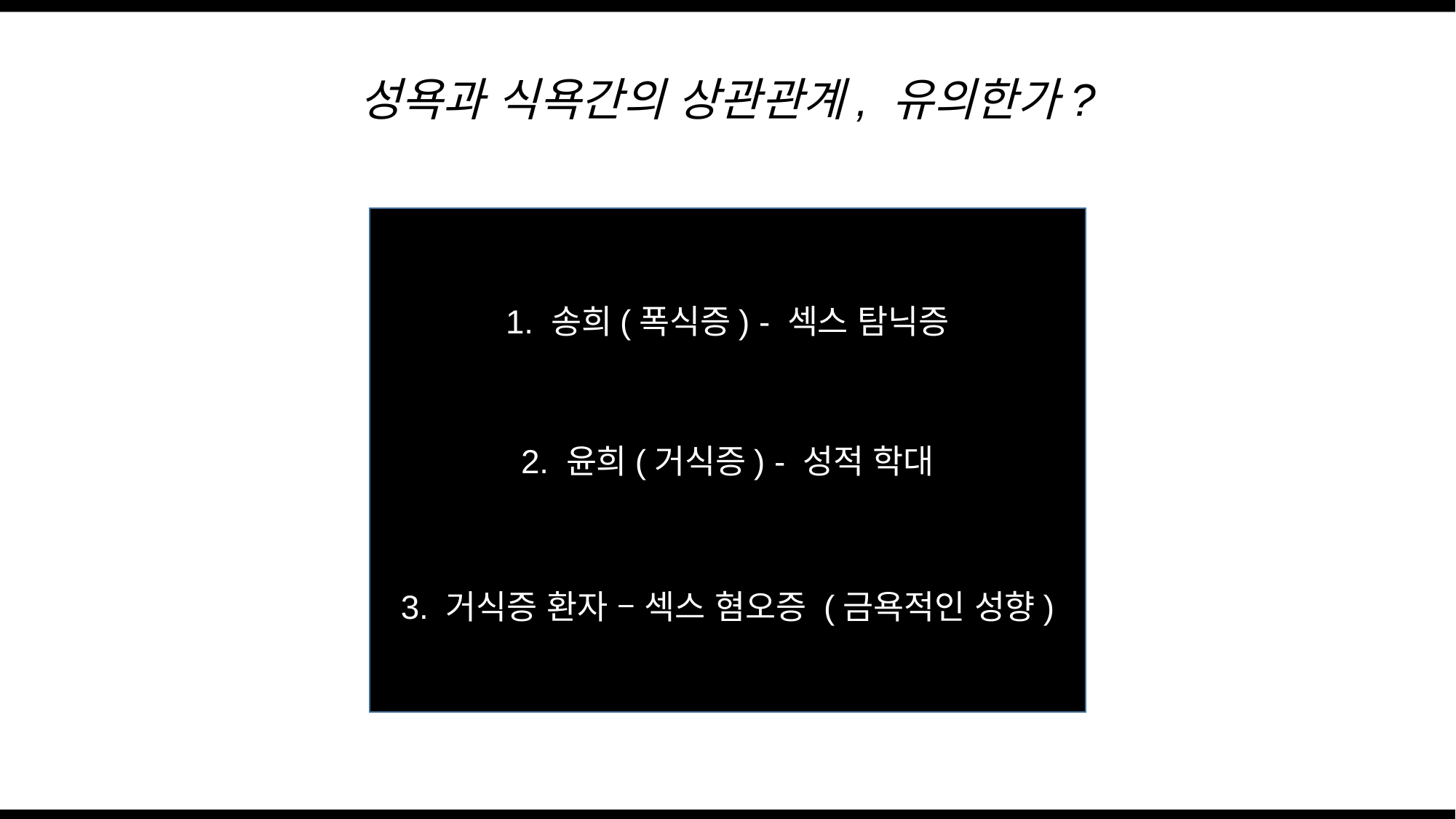

성욕과 식욕간의 상관관계, 유의한가?

1. 송희(폭식증) - 섹스 탐닉증
2. 윤희(거식증) - 성적 학대
3. 거식증 환자 – 섹스 혐오증 (금욕적인 성향)